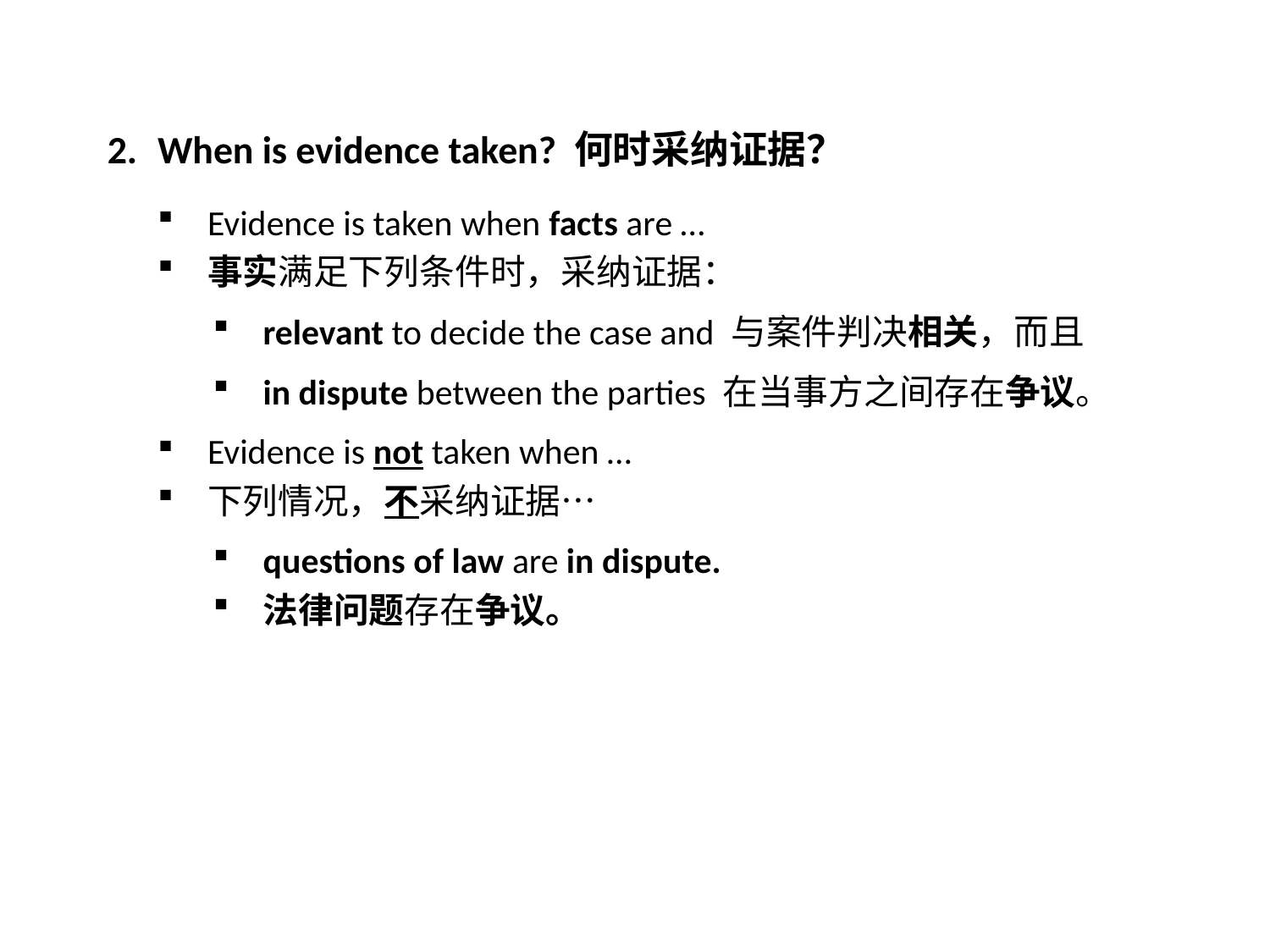

When is evidence taken? 何时采纳证据？
Evidence is taken when facts are …
事实满足下列条件时，采纳证据：
relevant to decide the case and 与案件判决相关，而且
in dispute between the parties 在当事方之间存在争议。
Evidence is not taken when …
下列情况，不采纳证据…
questions of law are in dispute.
法律问题存在争议。
3